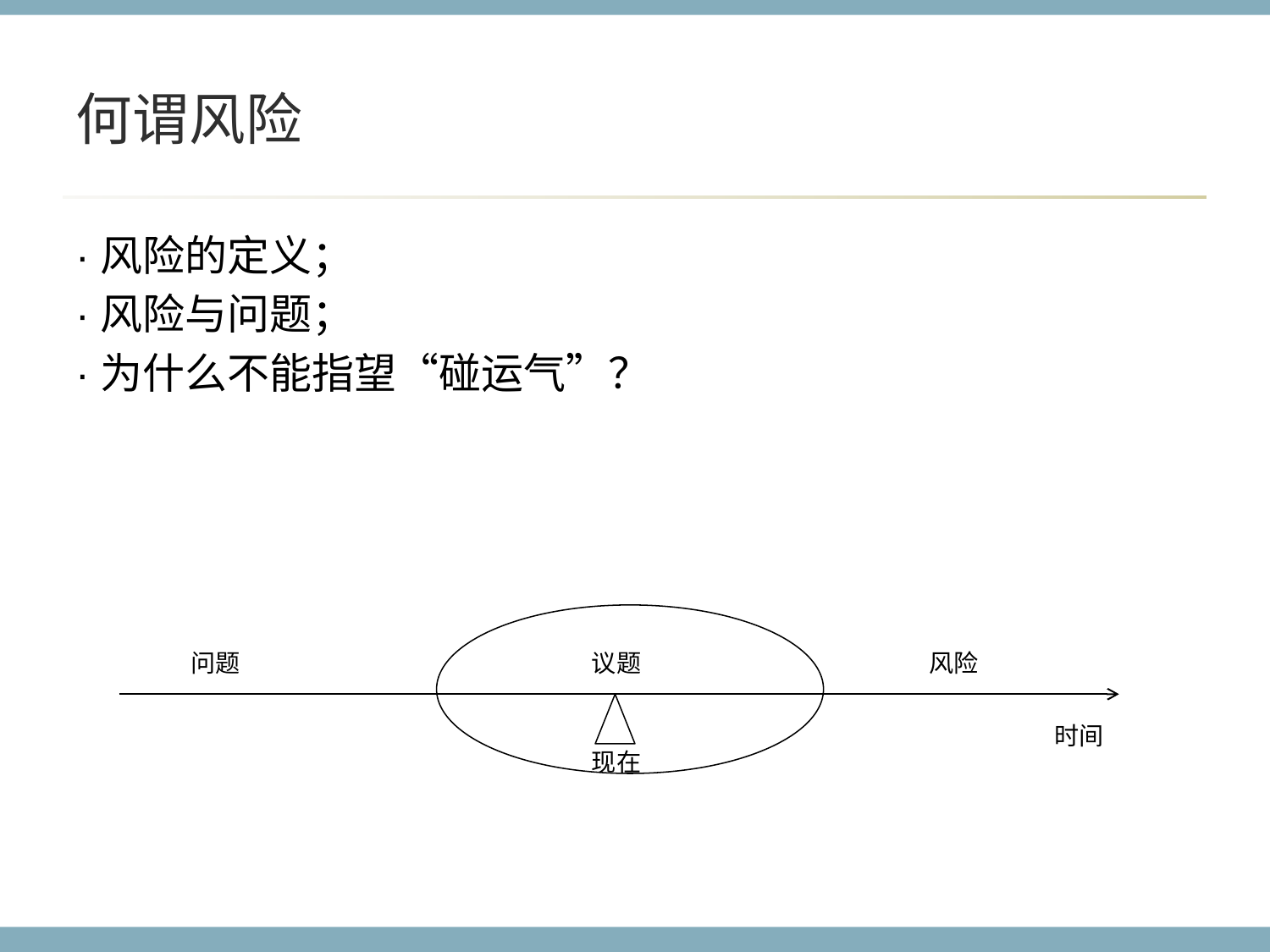

# 何谓风险
·风险的定义；
·风险与问题；
·为什么不能指望“碰运气”？

问题
议题
风险

时间
现在